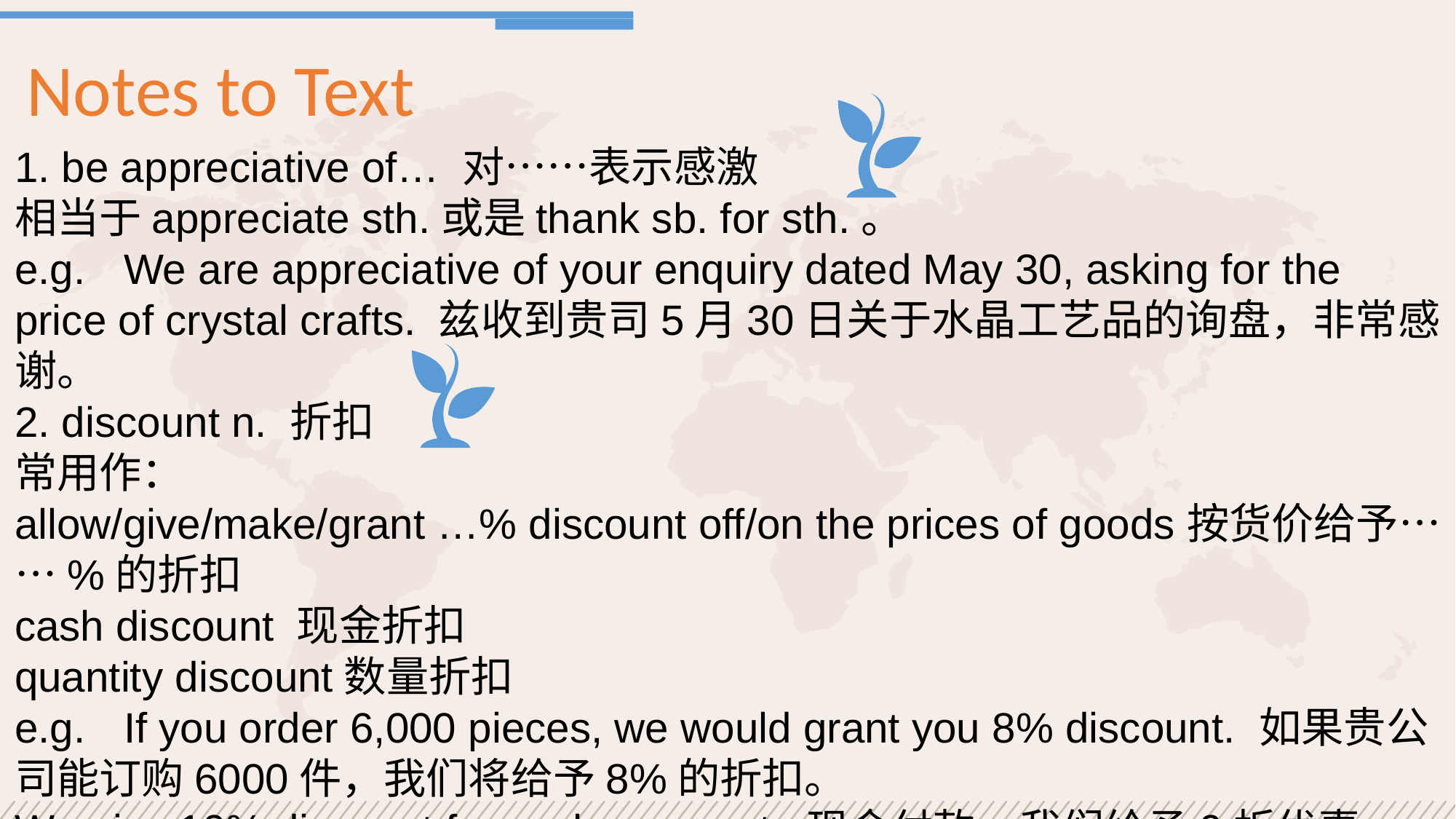

Notes to Text

1. be appreciative of… 对……表示感激
相当于appreciate sth.或是thank sb. for sth.。
e.g.	We are appreciative of your enquiry dated May 30, asking for the price of crystal crafts. 兹收到贵司5月30日关于水晶工艺品的询盘，非常感谢。
2. discount n. 折扣
常用作：
allow/give/make/grant …% discount off/on the prices of goods按货价给予……%的折扣
cash discount 现金折扣
quantity discount数量折扣
e.g.	If you order 6,000 pieces, we would grant you 8% discount. 如果贵公司能订购6000件，我们将给予8%的折扣。
We give 10% discount for cash payment. 现金付款, 我们给予9折优惠。